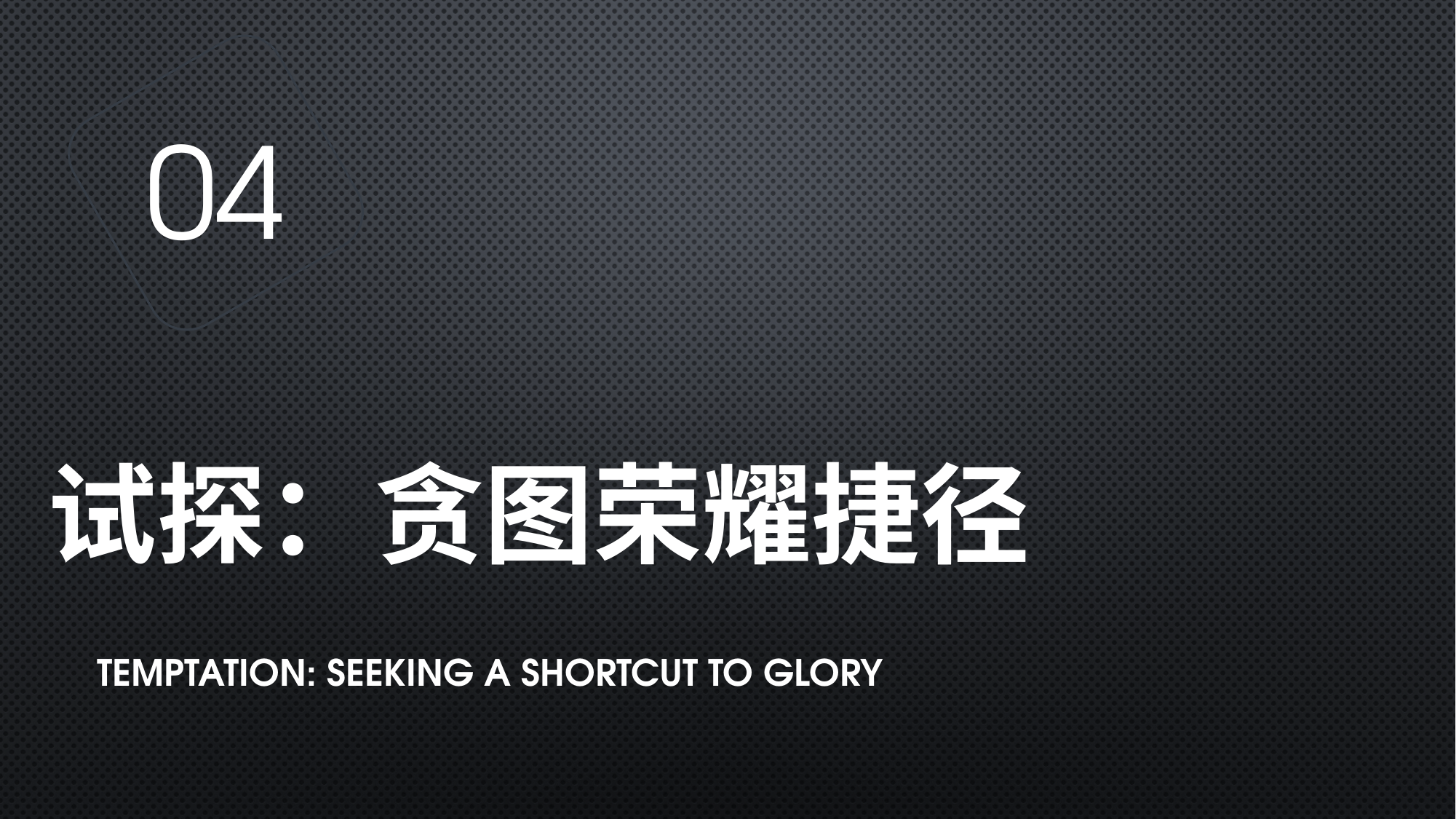

04
# 试探：贪图荣耀捷径
 Temptation: Seeking a Shortcut to Glory